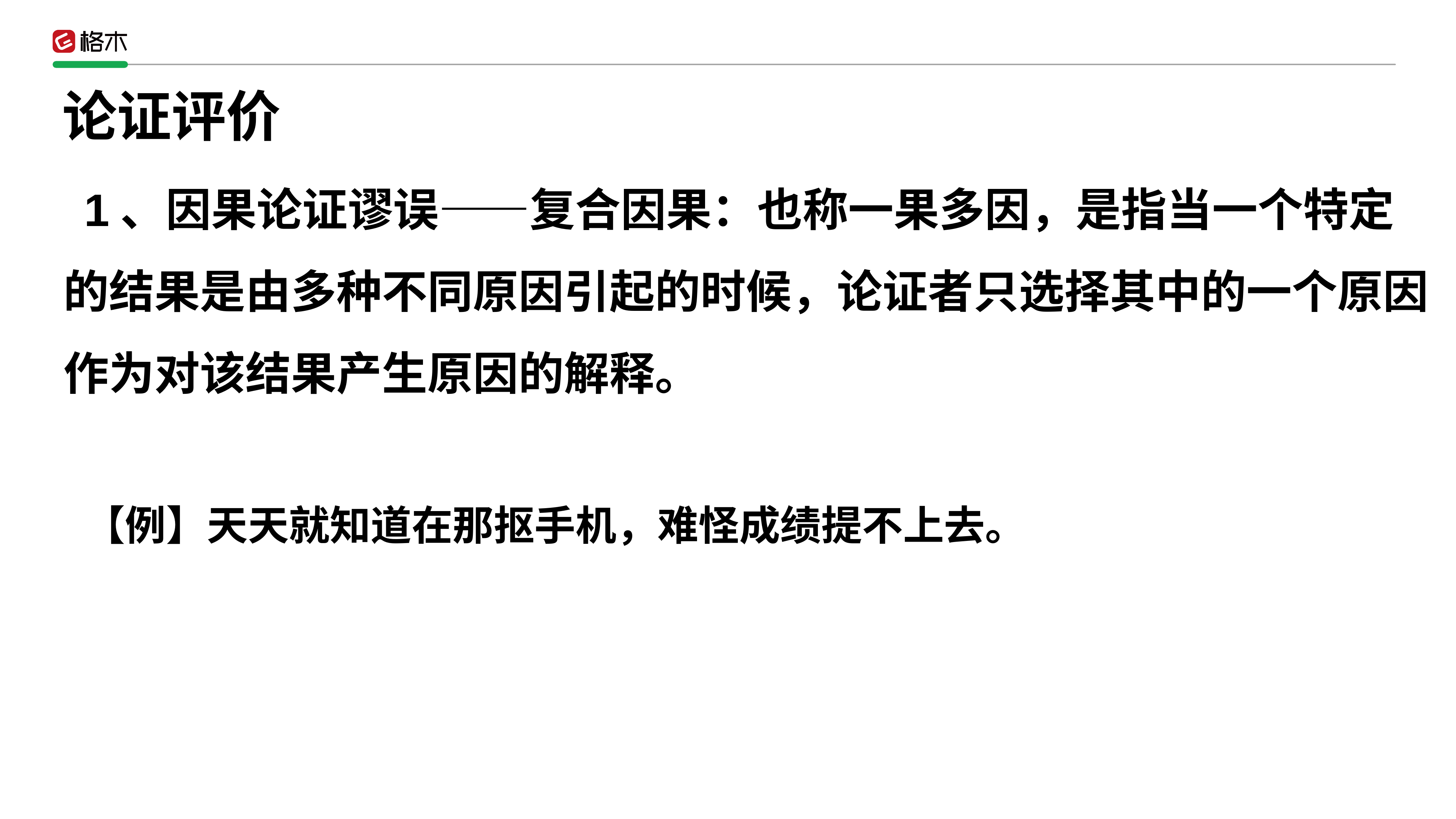

论证评价
1、因果论证谬误——复合因果：也称一果多因，是指当一个特定的结果是由多种不同原因引起的时候，论证者只选择其中的一个原因作为对该结果产生原因的解释。

【例】天天就知道在那抠手机，难怪成绩提不上去。